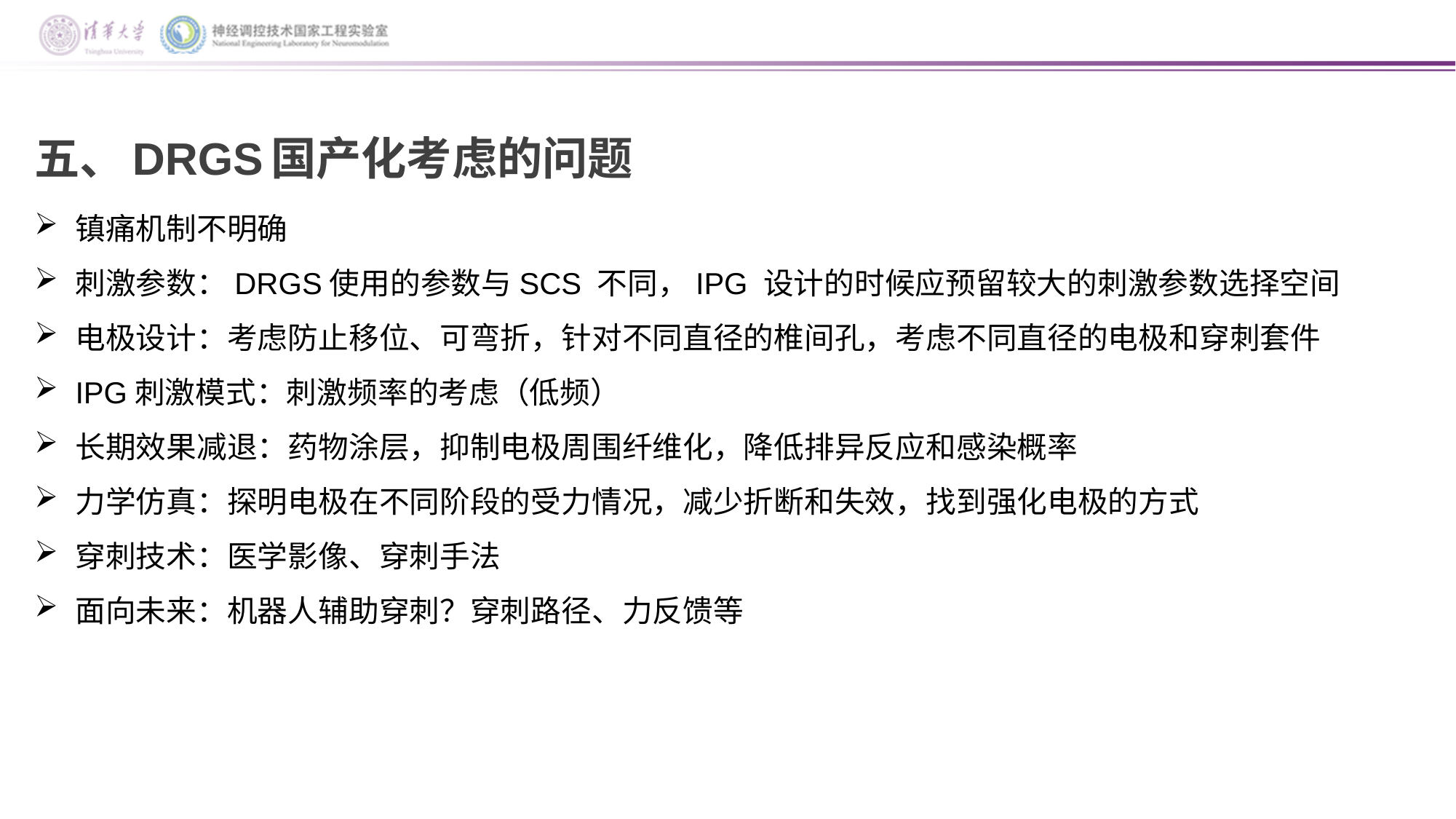

五、DRGS国产化考虑的问题

镇痛机制不明确
刺激参数：DRGS使用的参数与SCS 不同，IPG 设计的时候应预留较大的刺激参数选择空间
电极设计：考虑防止移位、可弯折，针对不同直径的椎间孔，考虑不同直径的电极和穿刺套件
IPG刺激模式：刺激频率的考虑（低频）
长期效果减退：药物涂层，抑制电极周围纤维化，降低排异反应和感染概率
力学仿真：探明电极在不同阶段的受力情况，减少折断和失效，找到强化电极的方式
穿刺技术：医学影像、穿刺手法
面向未来：机器人辅助穿刺？穿刺路径、力反馈等